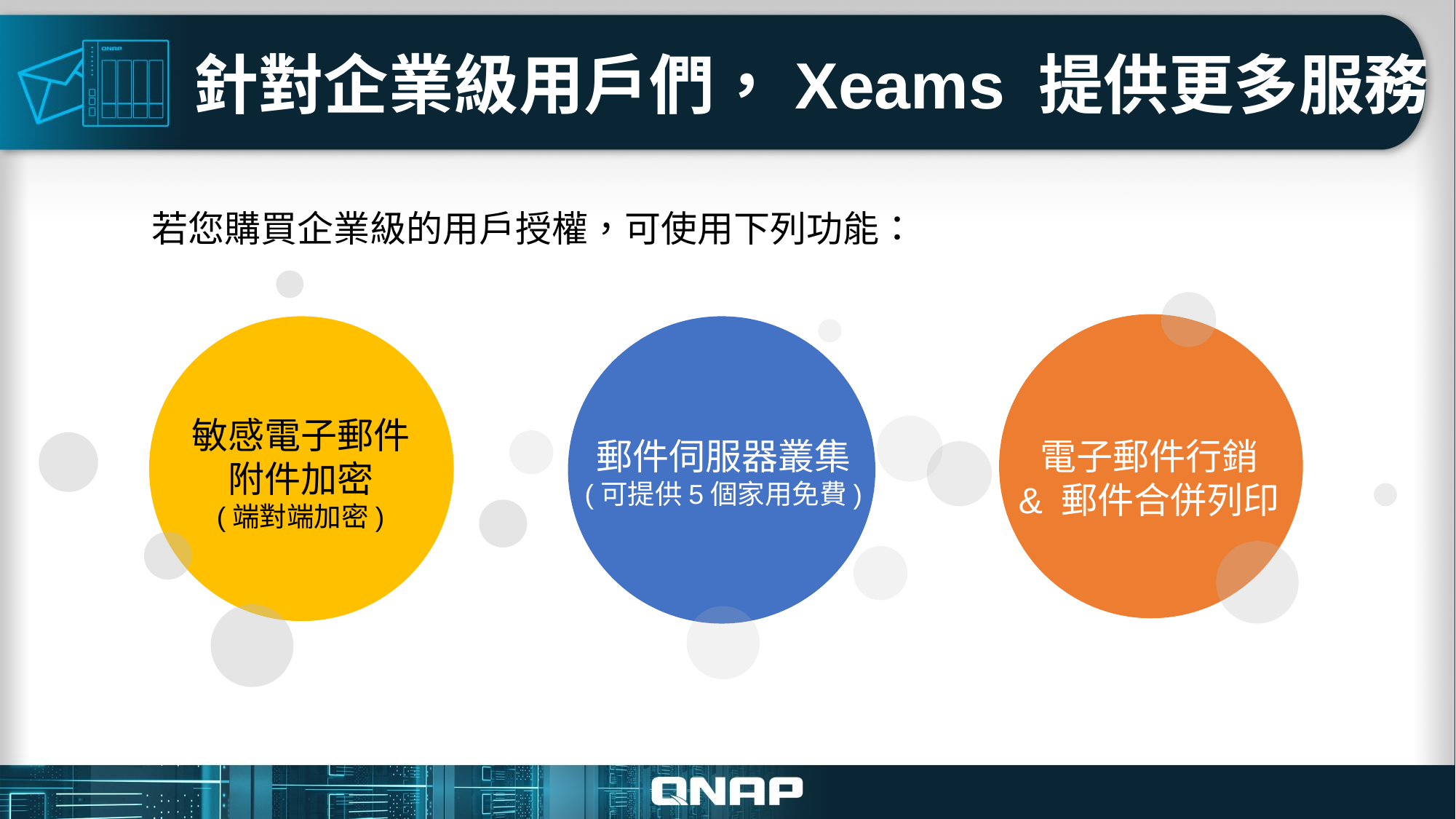

# 針對企業級用戶們，Xeams 提供更多服務
若您購買企業級的用戶授權，可使用下列功能：

敏感電子郵件
附件加密
(端對端加密)
郵件伺服器叢集 (可提供5個家用免費)

電子郵件行銷
& 郵件合併列印